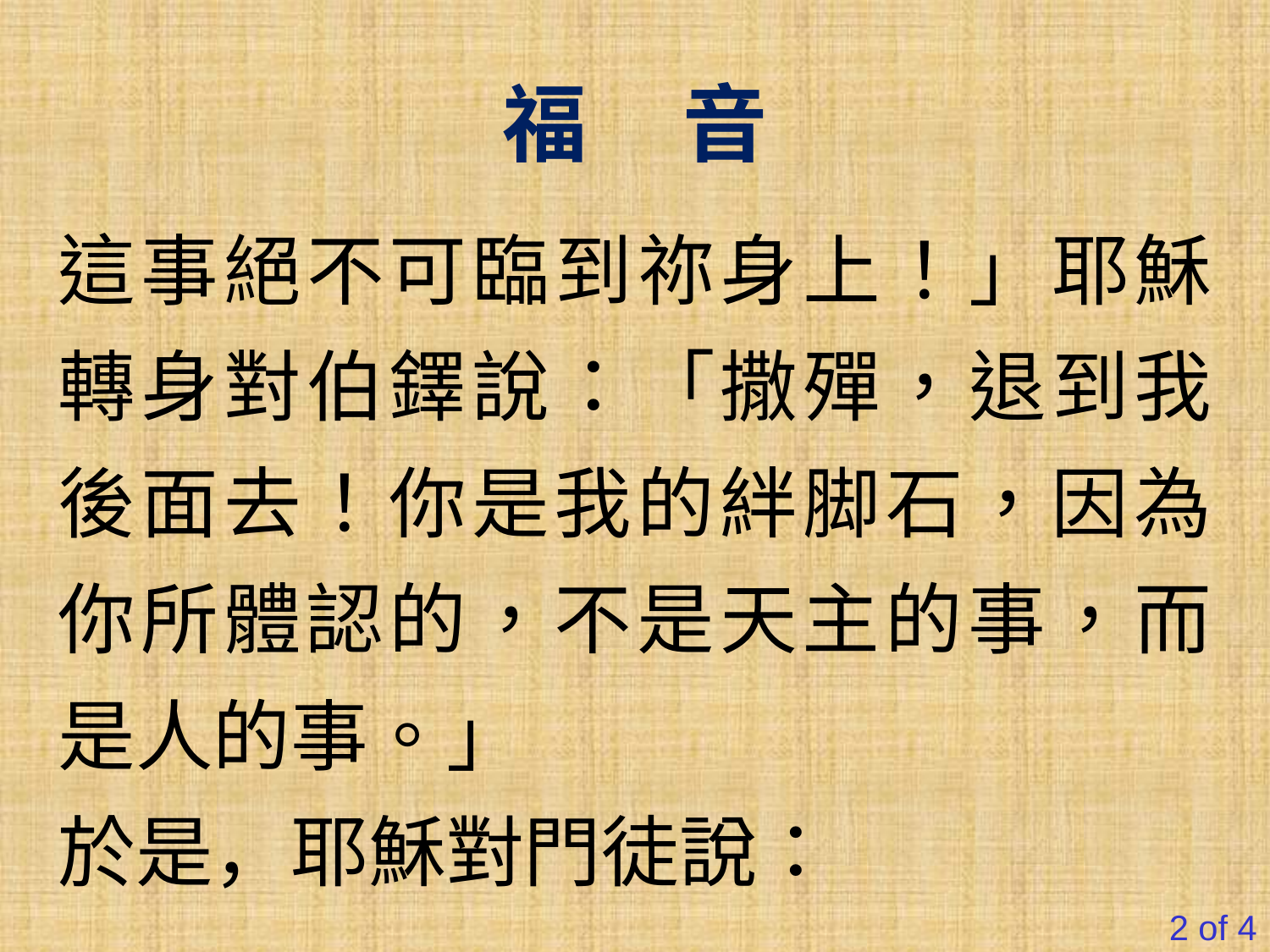

福     音

這事絕不可臨到祢身上！」耶穌轉身對伯鐸說：「撒殫，退到我後面去！你是我的絆脚石，因為你所體認的，不是天主的事，而是人的事。」
於是，耶穌對門徒說：
2 of 4